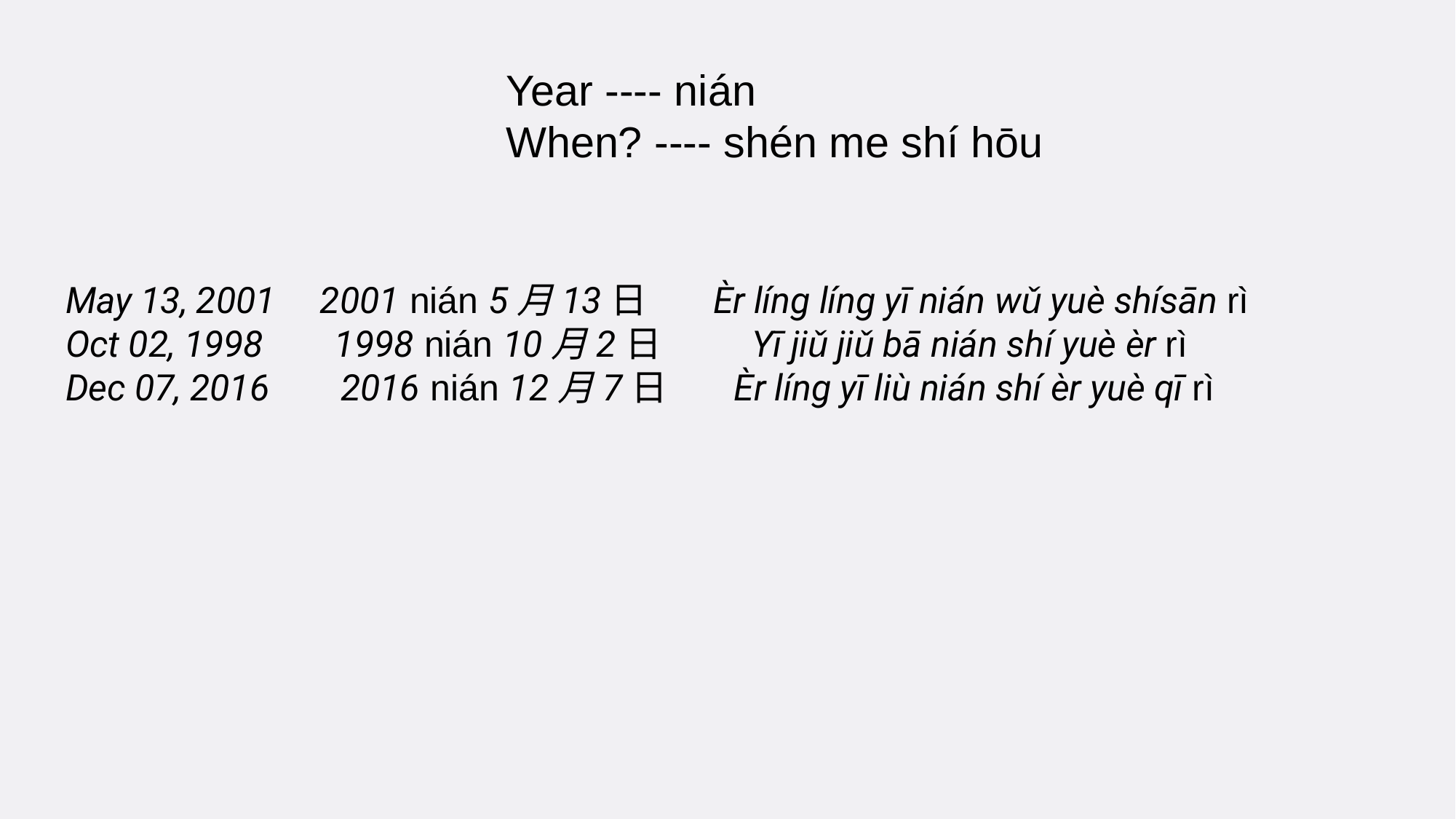

# Year ---- nián When? ---- shén me shí hōu
May 13, 2001     2001 nián 5月13日       Èr líng líng yī nián wǔ yuè shísān rì
Oct 02, 1998        1998 nián 10月2日          Yī jiǔ jiǔ bā nián shí yuè èr rì
Dec 07, 2016        2016 nián 12月7日       Èr líng yī liù nián shí èr yuè qī rì